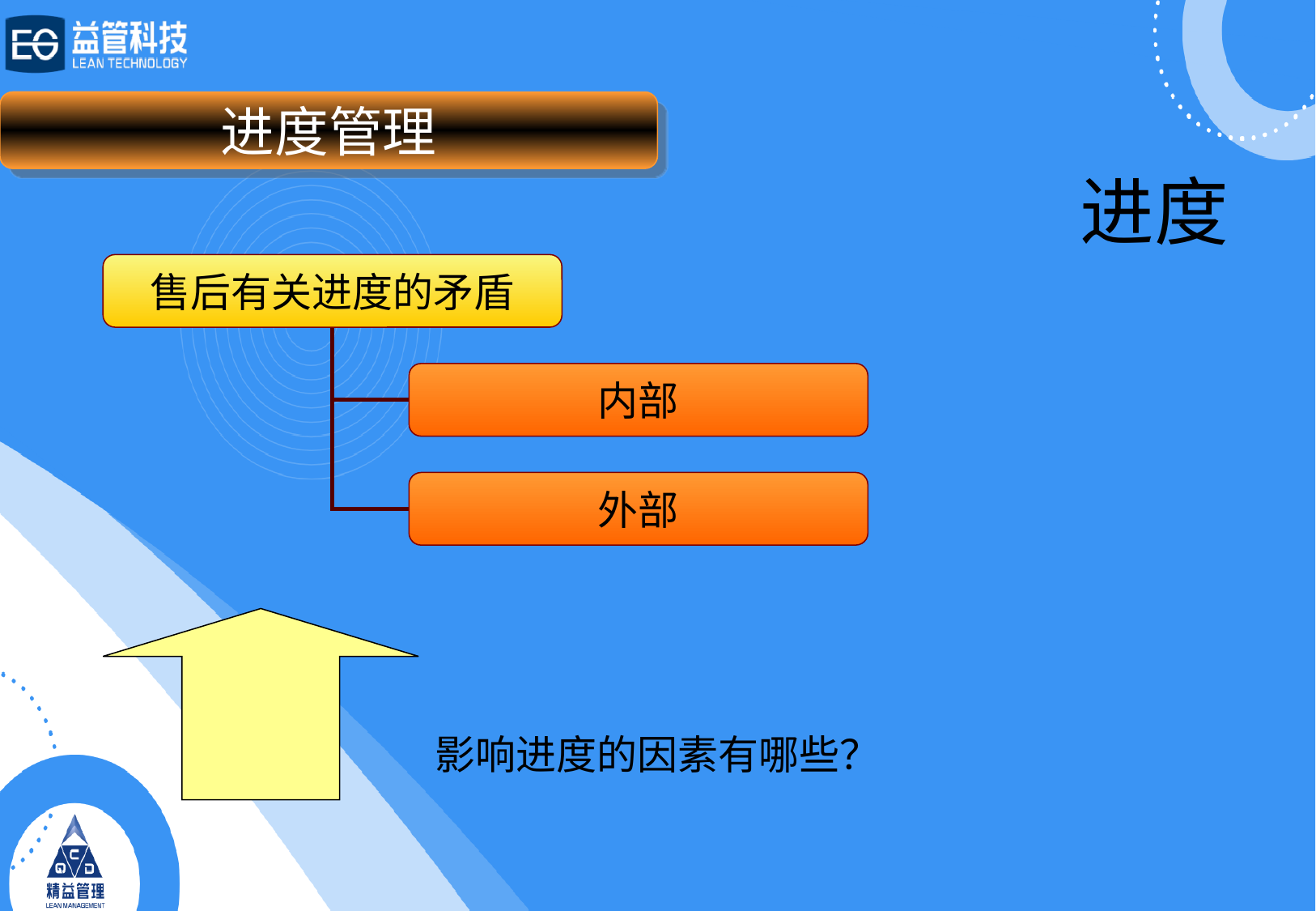

进度管理
# 进度

售后有关进度的矛盾
内部
外部

影响进度的因素有哪些？